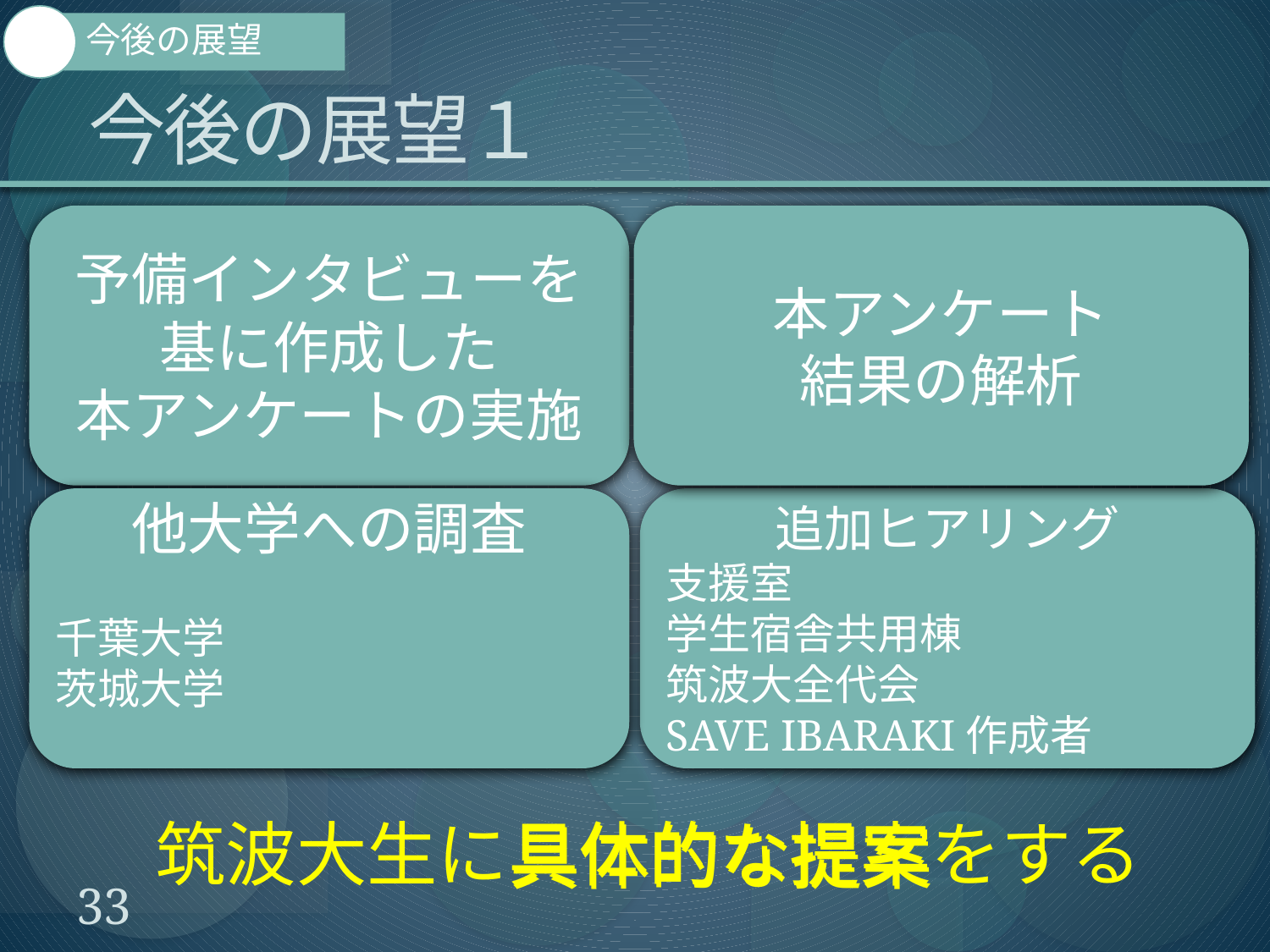

今後の展望
# 今後の展望１
予備インタビューを基に作成した
本アンケートの実施
本アンケート
結果の解析

筑波大生に具体的な提案をする
他大学への調査

千葉大学
茨城大学

追加ヒアリング
支援室
学生宿舎共用棟
筑波大全代会
SAVE IBARAKI作成者
具体的な提案
33